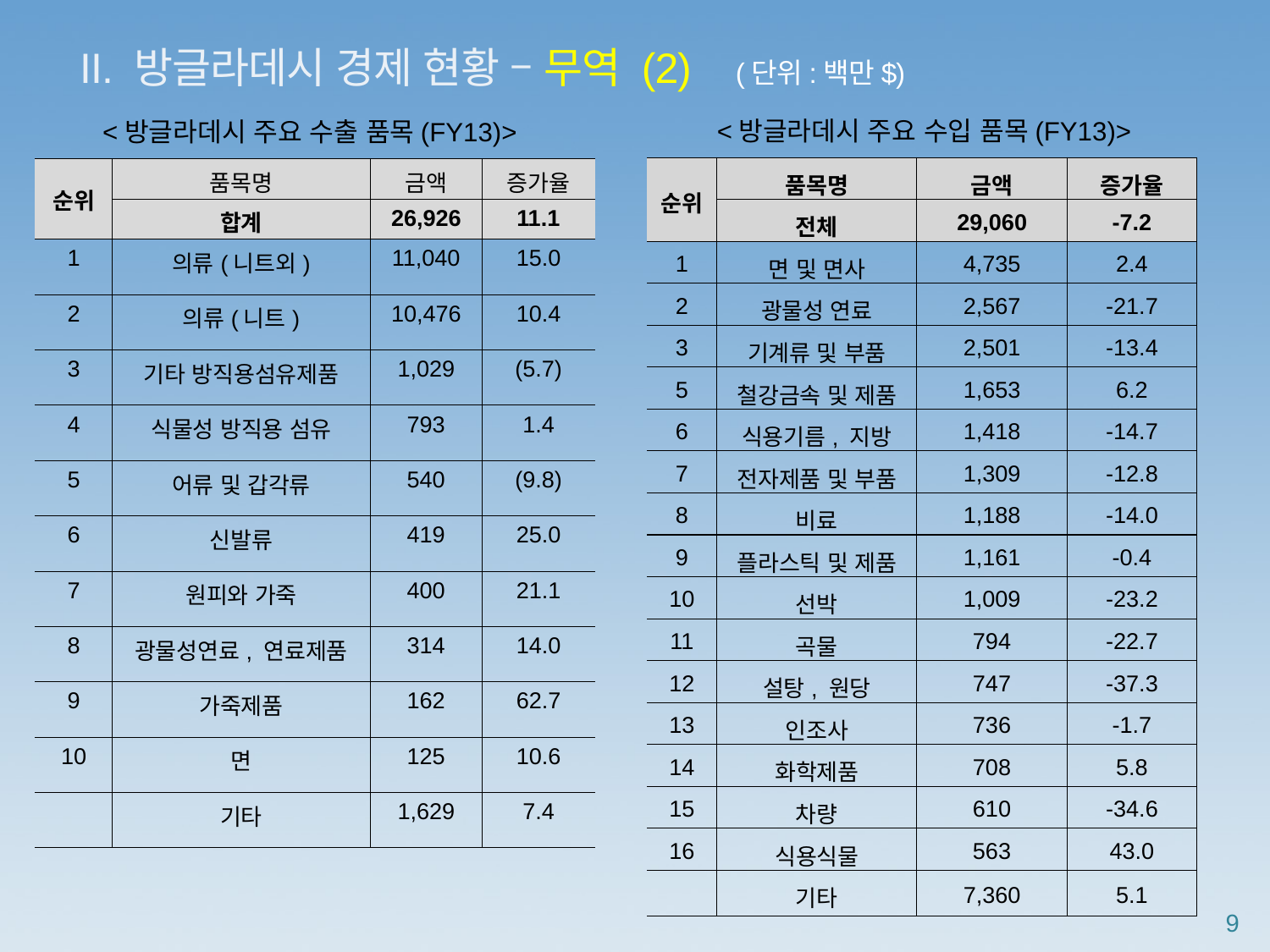

II. 방글라데시 경제 현황 – 무역 (2)    (단위:백만$)
<방글라데시 주요 수입 품목(FY13)>
<방글라데시 주요 수출 품목(FY13)>
| 순위 | 품목명 | 금액 | 증가율 |
| --- | --- | --- | --- |
|  | 전체 | 29,060 | -7.2 |
| 1 | 면 및 면사 | 4,735 | 2.4 |
| 2 | 광물성 연료 | 2,567 | -21.7 |
| 3 | 기계류 및 부품 | 2,501 | -13.4 |
| 5 | 철강금속 및 제품 | 1,653 | 6.2 |
| 6 | 식용기름, 지방 | 1,418 | -14.7 |
| 7 | 전자제품 및 부품 | 1,309 | -12.8 |
| 8 | 비료 | 1,188 | -14.0 |
| 9 | 플라스틱 및 제품 | 1,161 | -0.4 |
| 10 | 선박 | 1,009 | -23.2 |
| 11 | 곡물 | 794 | -22.7 |
| 12 | 설탕, 원당 | 747 | -37.3 |
| 13 | 인조사 | 736 | -1.7 |
| 14 | 화학제품 | 708 | 5.8 |
| 15 | 차량 | 610 | -34.6 |
| 16 | 식용식물 | 563 | 43.0 |
|  | 기타 | 7,360 | 5.1 |
| 순위 | 품목명 | 금액 | 증가율 |
| --- | --- | --- | --- |
|  | 합계 | 26,926 | 11.1 |
| 1 | 의류(니트외) | 11,040 | 15.0 |
| 2 | 의류(니트) | 10,476 | 10.4 |
| 3 | 기타 방직용섬유제품 | 1,029 | (5.7) |
| 4 | 식물성 방직용 섬유 | 793 | 1.4 |
| 5 | 어류 및 갑각류 | 540 | (9.8) |
| 6 | 신발류 | 419 | 25.0 |
| 7 | 원피와 가죽 | 400 | 21.1 |
| 8 | 광물성연료, 연료제품 | 314 | 14.0 |
| 9 | 가죽제품 | 162 | 62.7 |
| 10 | 면 | 125 | 10.6 |
|  | 기타 | 1,629 | 7.4 |
9